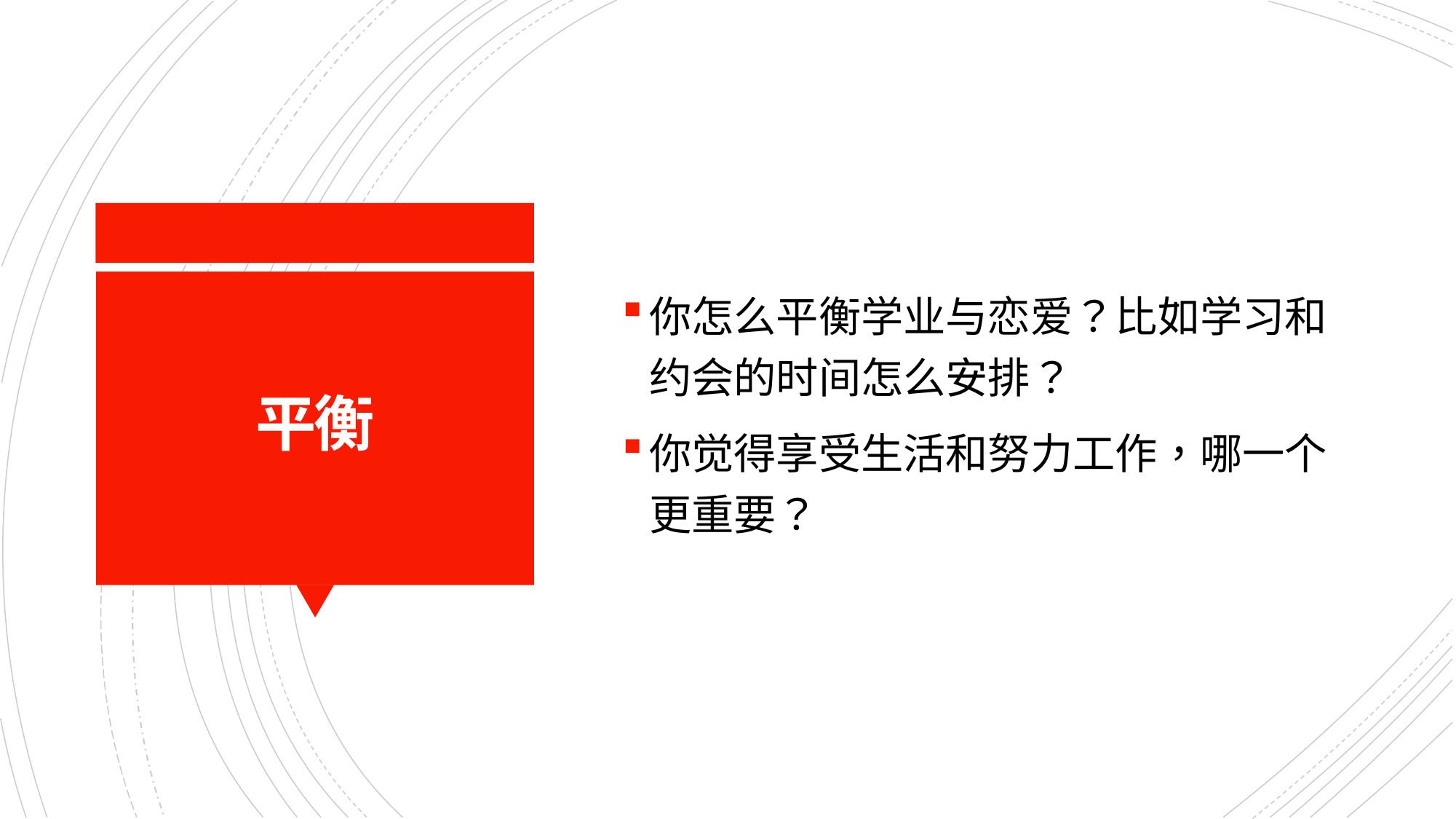

你怎么平衡学业与恋爱？比如学习和约会的时间怎么安排？
你觉得享受生活和努力工作，哪一个更重要？
# 平衡